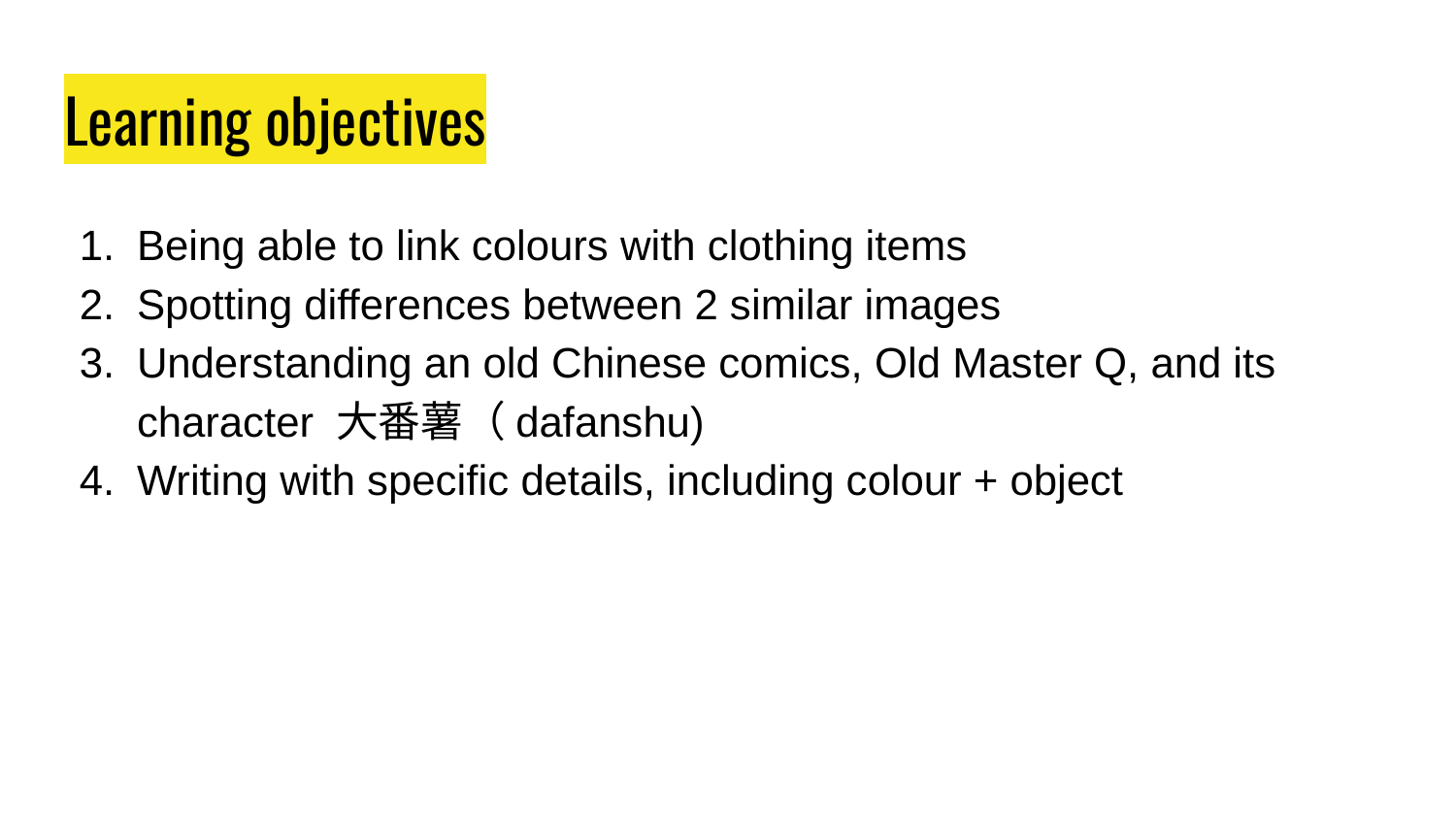

# Learning objectives
Being able to link colours with clothing items
Spotting differences between 2 similar images
Understanding an old Chinese comics, Old Master Q, and its character 大番薯（dafanshu)
Writing with specific details, including colour + object